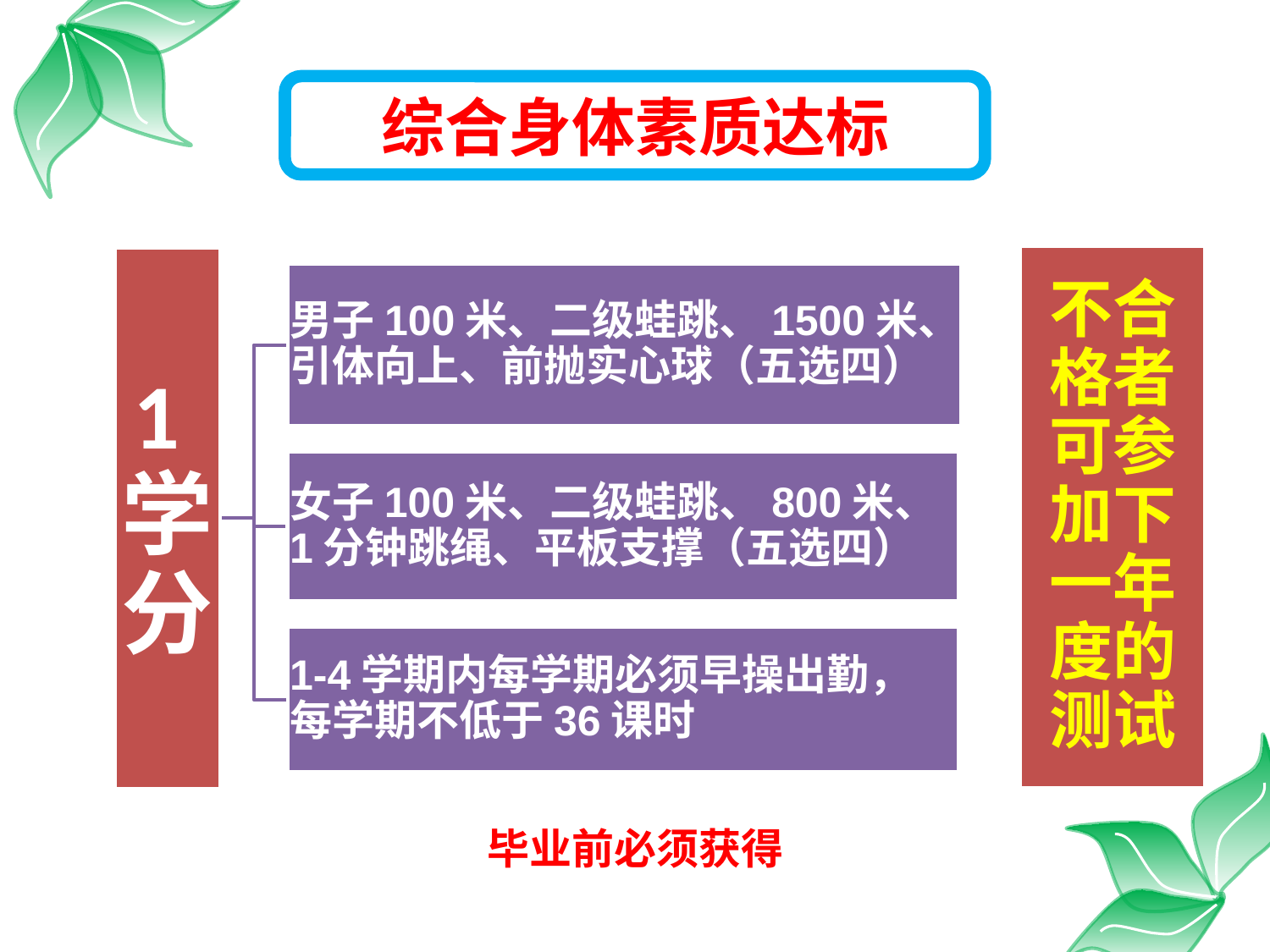

综合身体素质达标

1学分
男子100米、二级蛙跳、1500米、引体向上、前抛实心球（五选四）
女子100米、二级蛙跳、800米、  1分钟跳绳、平板支撑（五选四）
1-4学期内每学期必须早操出勤，  每学期不低于36课时

不合格者可参加下一年度的测试
毕业前必须获得